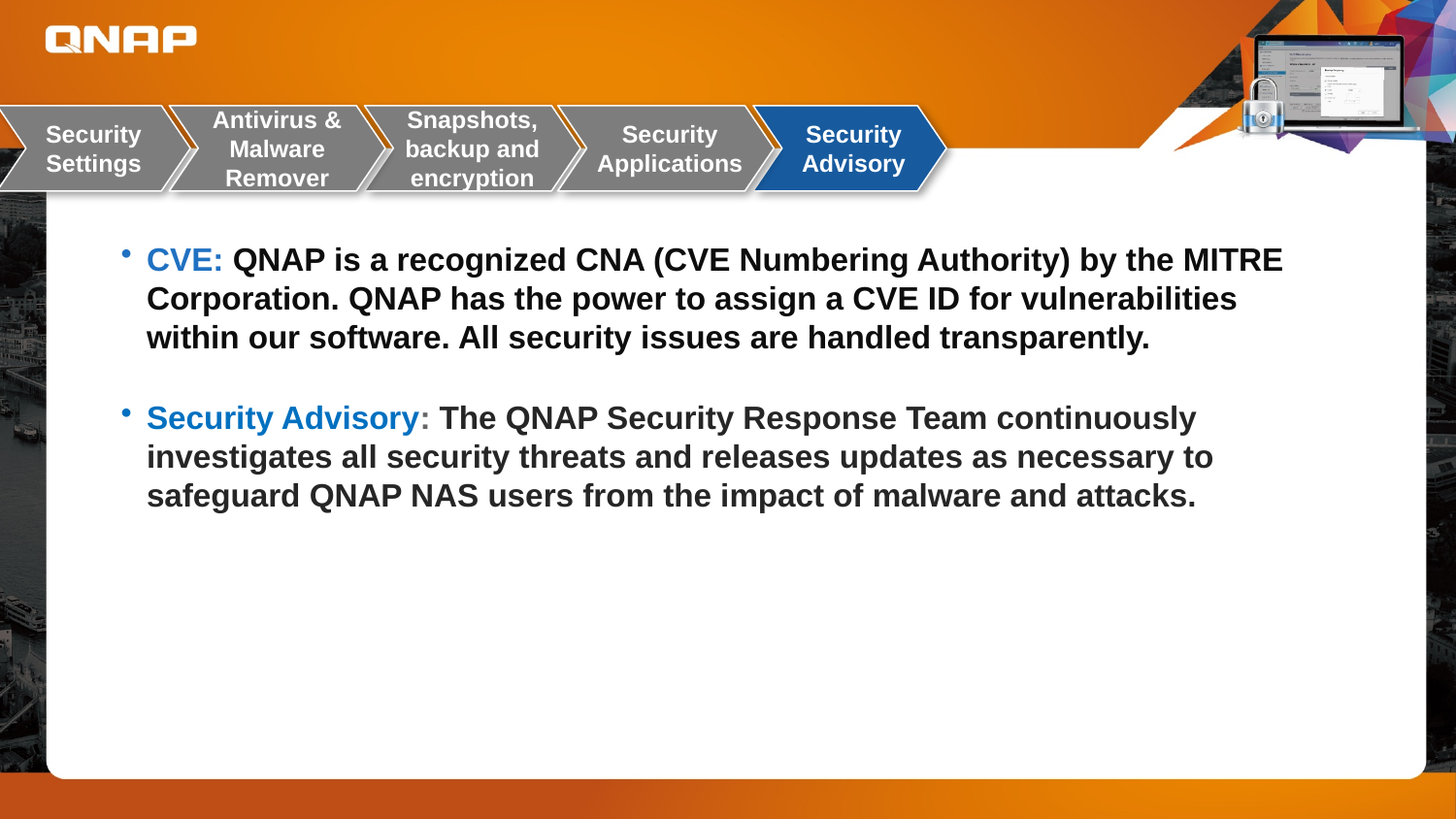

Snapshots, backup and encryption

Antivirus &
Malware Remover

Security Settings

Security Applications

Security Advisory
CVE: QNAP is a recognized CNA (CVE Numbering Authority) by the MITRE Corporation. QNAP has the power to assign a CVE ID for vulnerabilities within our software. All security issues are handled transparently.
Security Advisory: The QNAP Security Response Team continuously investigates all security threats and releases updates as necessary to safeguard QNAP NAS users from the impact of malware and attacks.
處理
公告